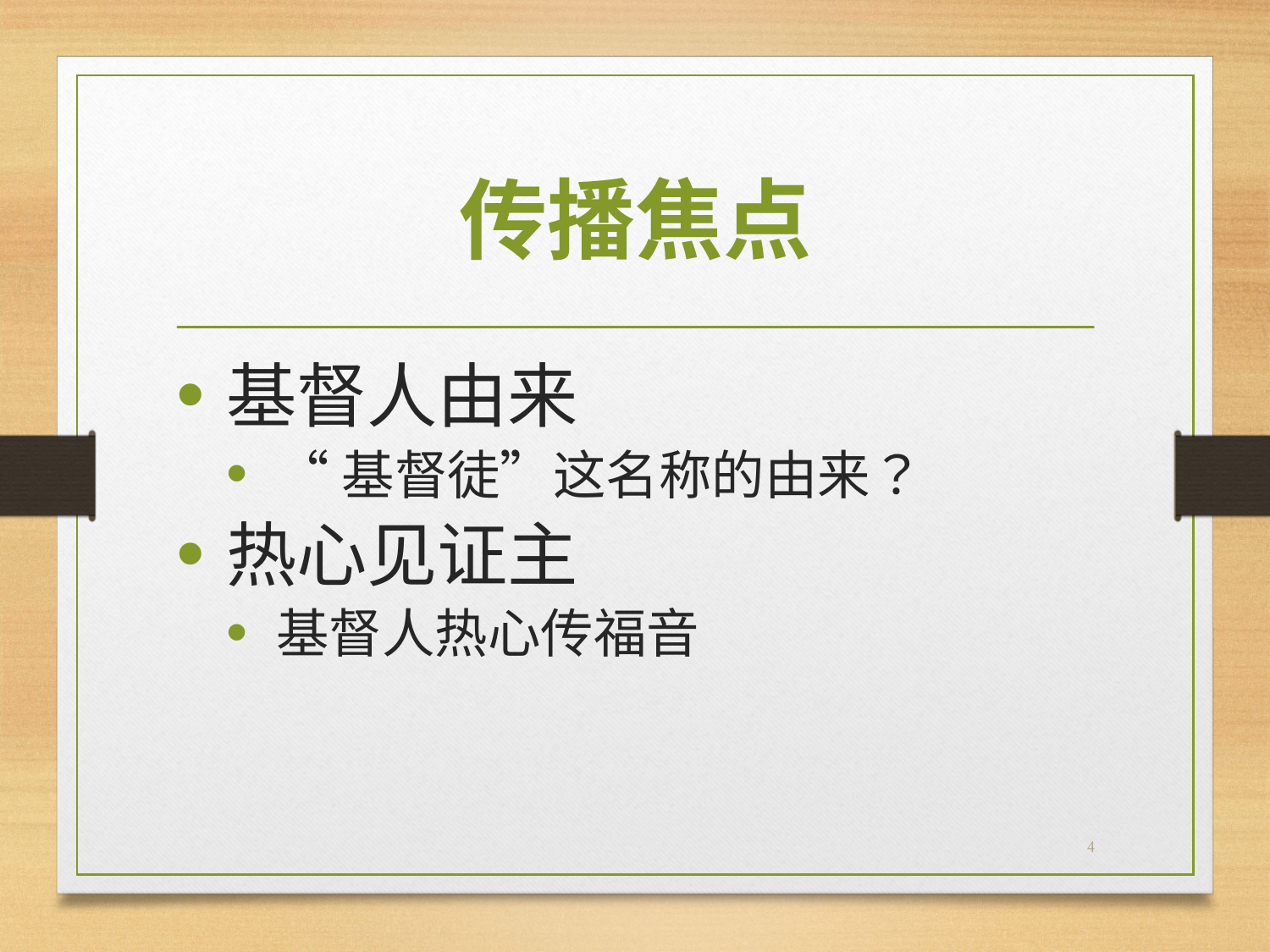

# 传播焦点
基督人由来
“基督徒”这名称的由来？
热心见证主
基督人热心传福音

4